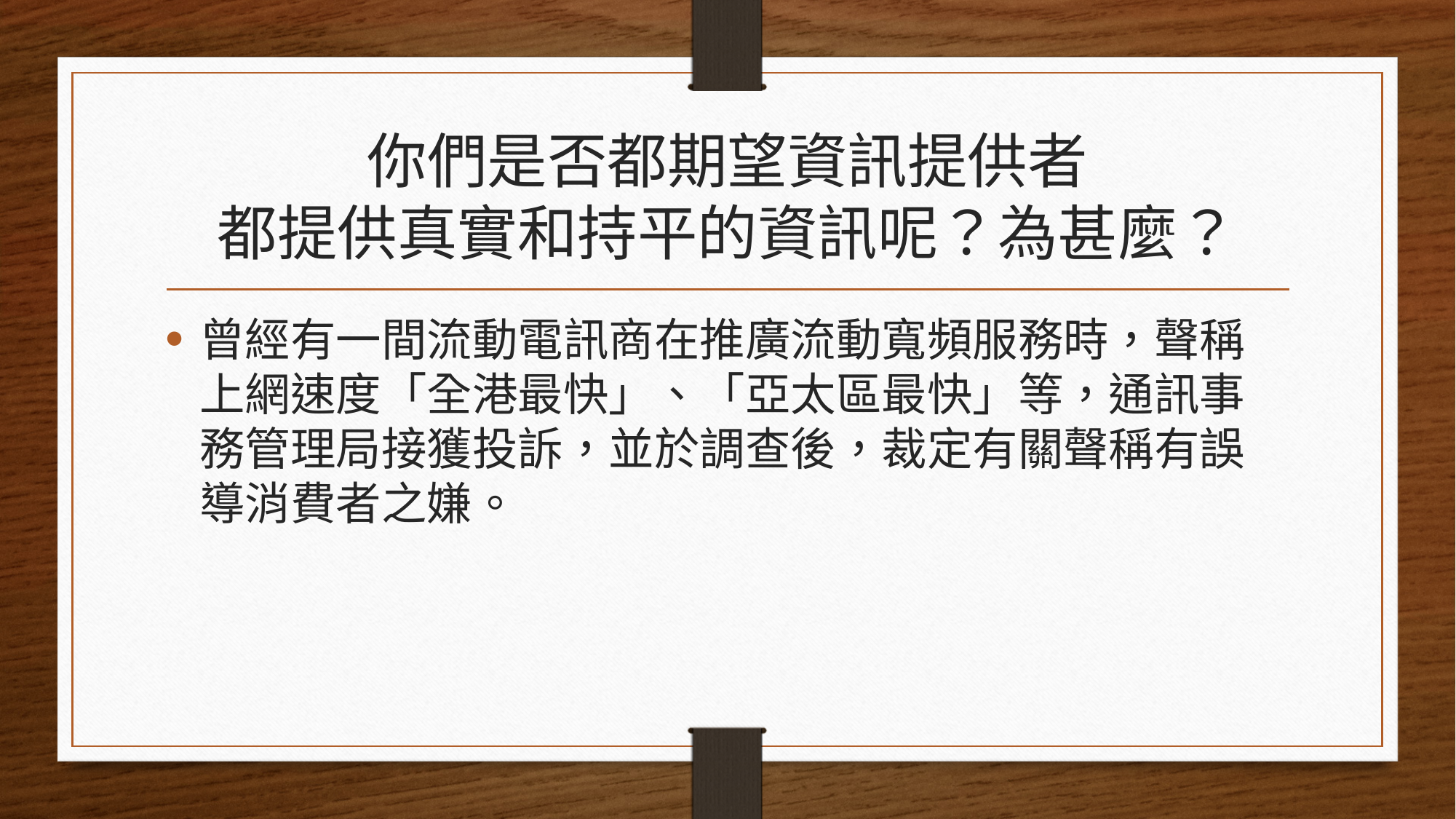

# 你們是否都期望資訊提供者 都提供真實和持平的資訊呢？為甚麼？
曾經有一間流動電訊商在推廣流動寬頻服務時，聲稱上網速度「全港最快」、「亞太區最快」等，通訊事務管理局接獲投訴，並於調查後，裁定有關聲稱有誤導消費者之嫌。